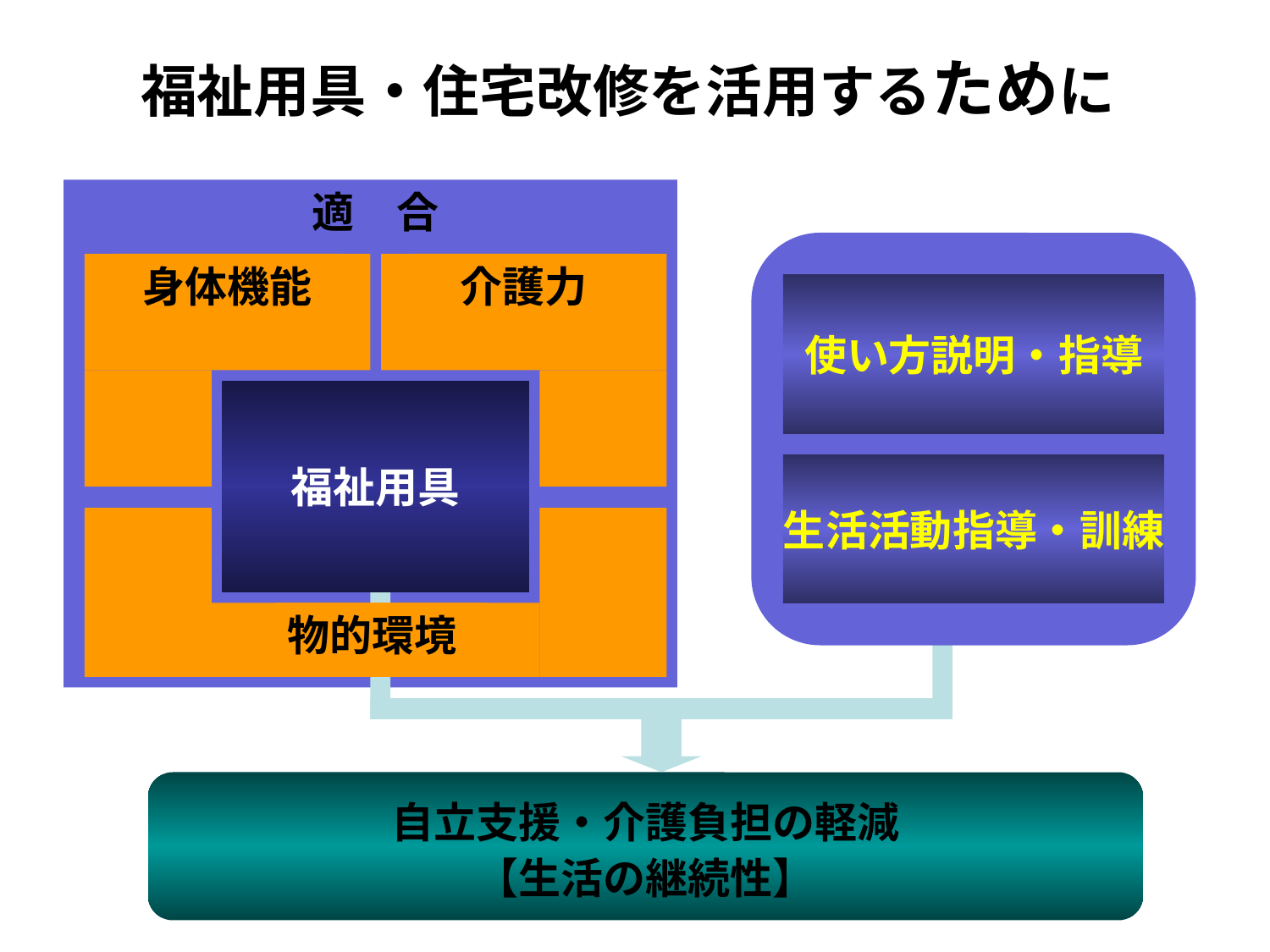

福祉用具・住宅改修を活用するために

適　合

使い方説明・指導
生活活動指導・訓練

身体機能

介護力

物的環境
福祉用具

自立支援・介護負担の軽減
【生活の継続性】